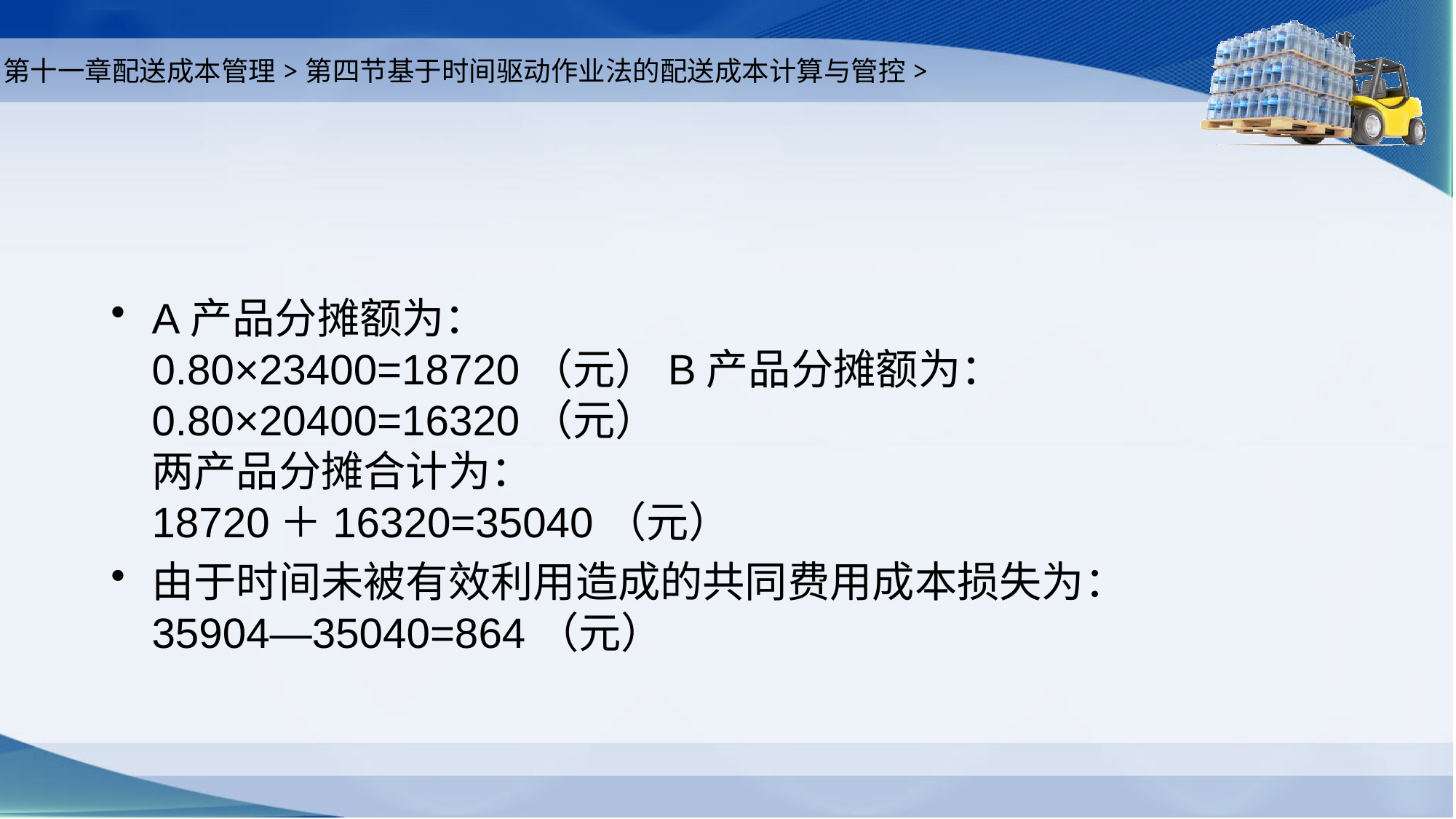

第十一章配送成本管理>第四节基于时间驱动作业法的配送成本计算与管控>
A产品分摊额为：
0.80×23400=18720（元）B产品分摊额为：
0.80×20400=16320（元）
两产品分摊合计为：
18720＋16320=35040（元）
由于时间未被有效利用造成的共同费用成本损失为：
35904―35040=864（元）